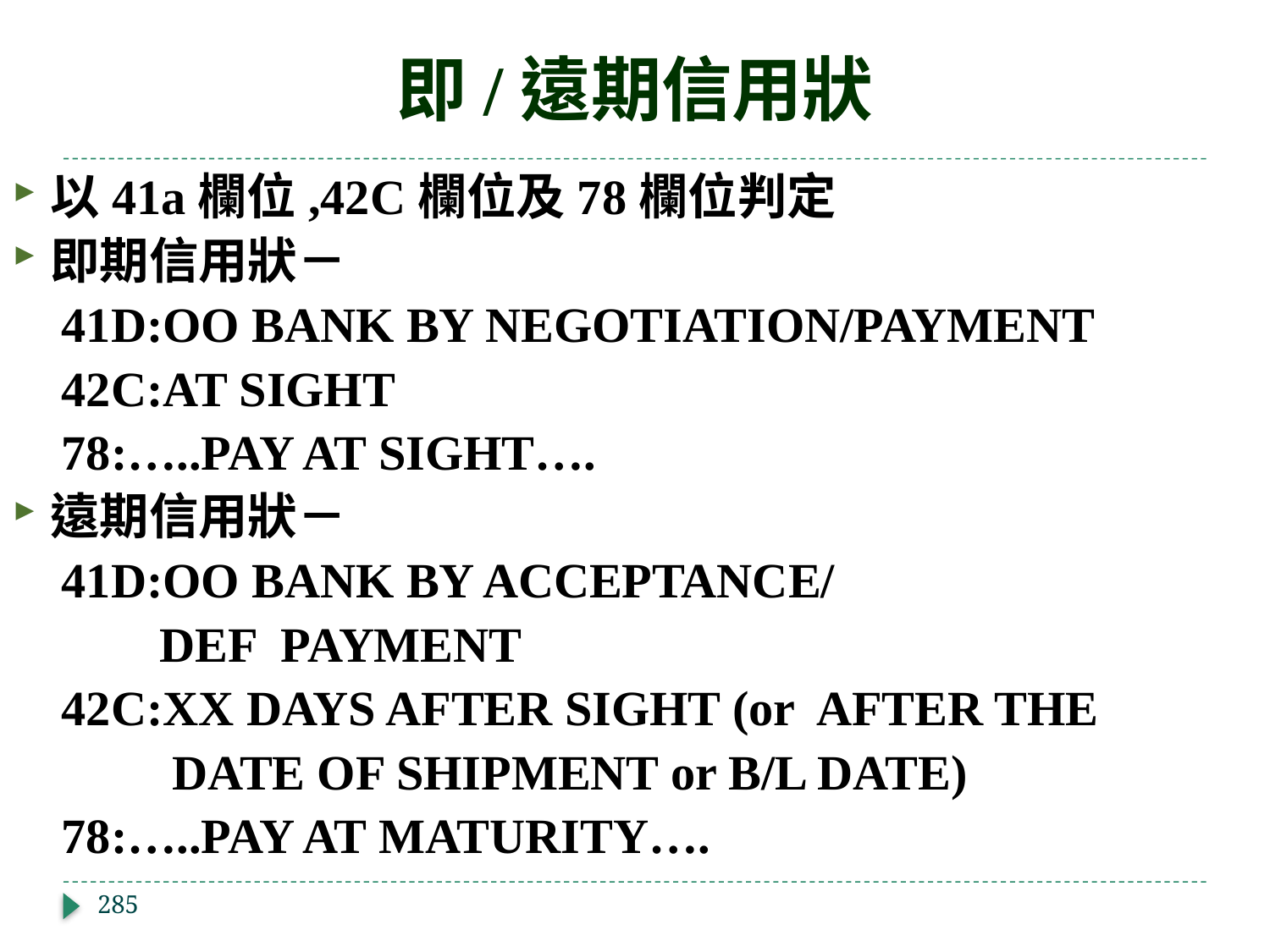

# 即/遠期信用狀
以41a欄位,42C欄位及78欄位判定
即期信用狀－
    41D:OO BANK BY NEGOTIATION/PAYMENT
    42C:AT SIGHT
    78:…..PAY AT SIGHT….
遠期信用狀－
    41D:OO BANK BY ACCEPTANCE/
            DEF  PAYMENT
    42C:XX DAYS AFTER SIGHT (or  AFTER THE
             DATE OF SHIPMENT or B/L DATE)
    78:…..PAY AT MATURITY….
285